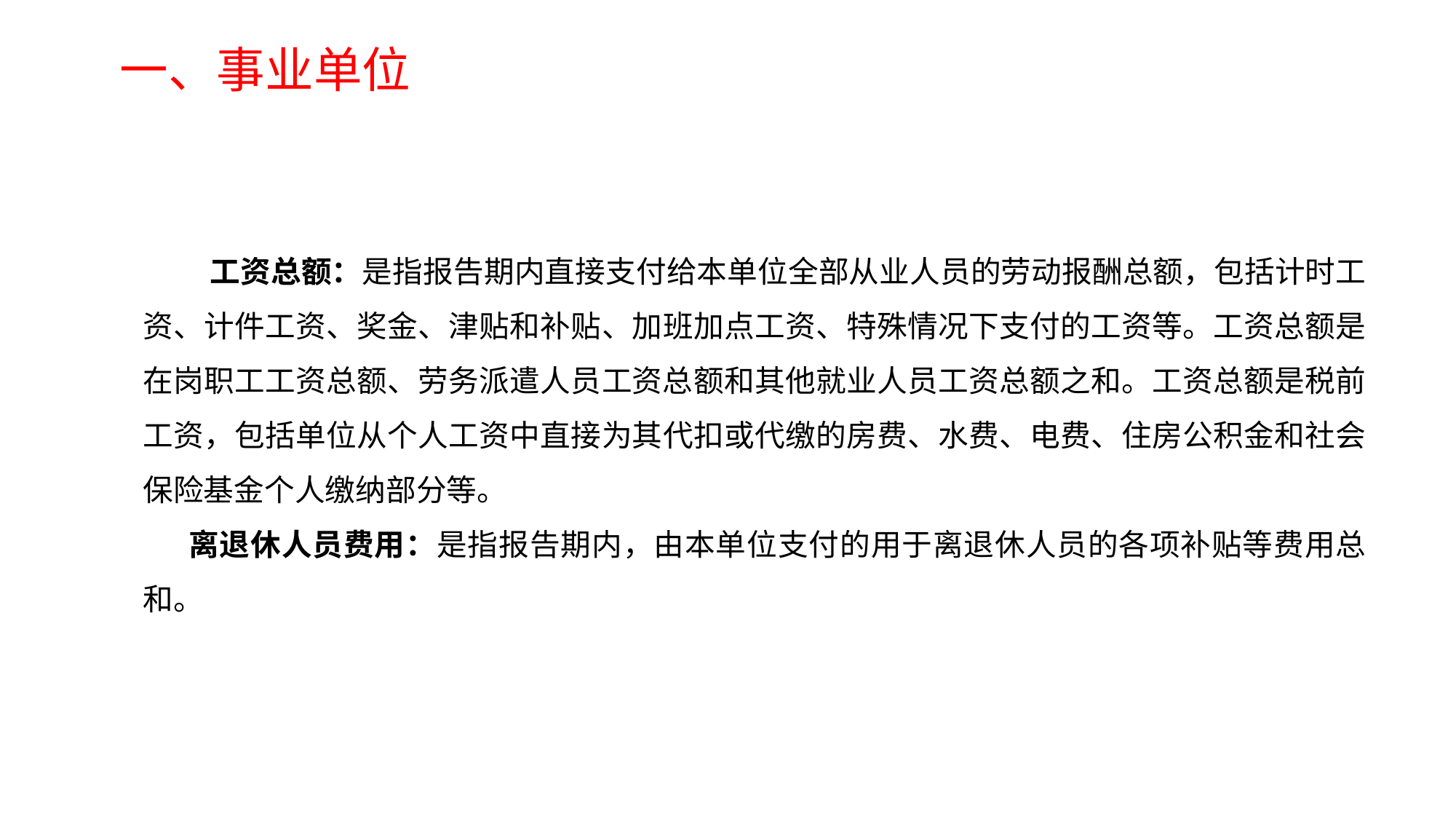

一、事业单位
  工资总额：是指报告期内直接支付给本单位全部从业人员的劳动报酬总额，包括计时工资、计件工资、奖金、津贴和补贴、加班加点工资、特殊情况下支付的工资等。工资总额是在岗职工工资总额、劳务派遣人员工资总额和其他就业人员工资总额之和。工资总额是税前工资，包括单位从个人工资中直接为其代扣或代缴的房费、水费、电费、住房公积金和社会保险基金个人缴纳部分等。
离退休人员费用：是指报告期内，由本单位支付的用于离退休人员的各项补贴等费用总和。